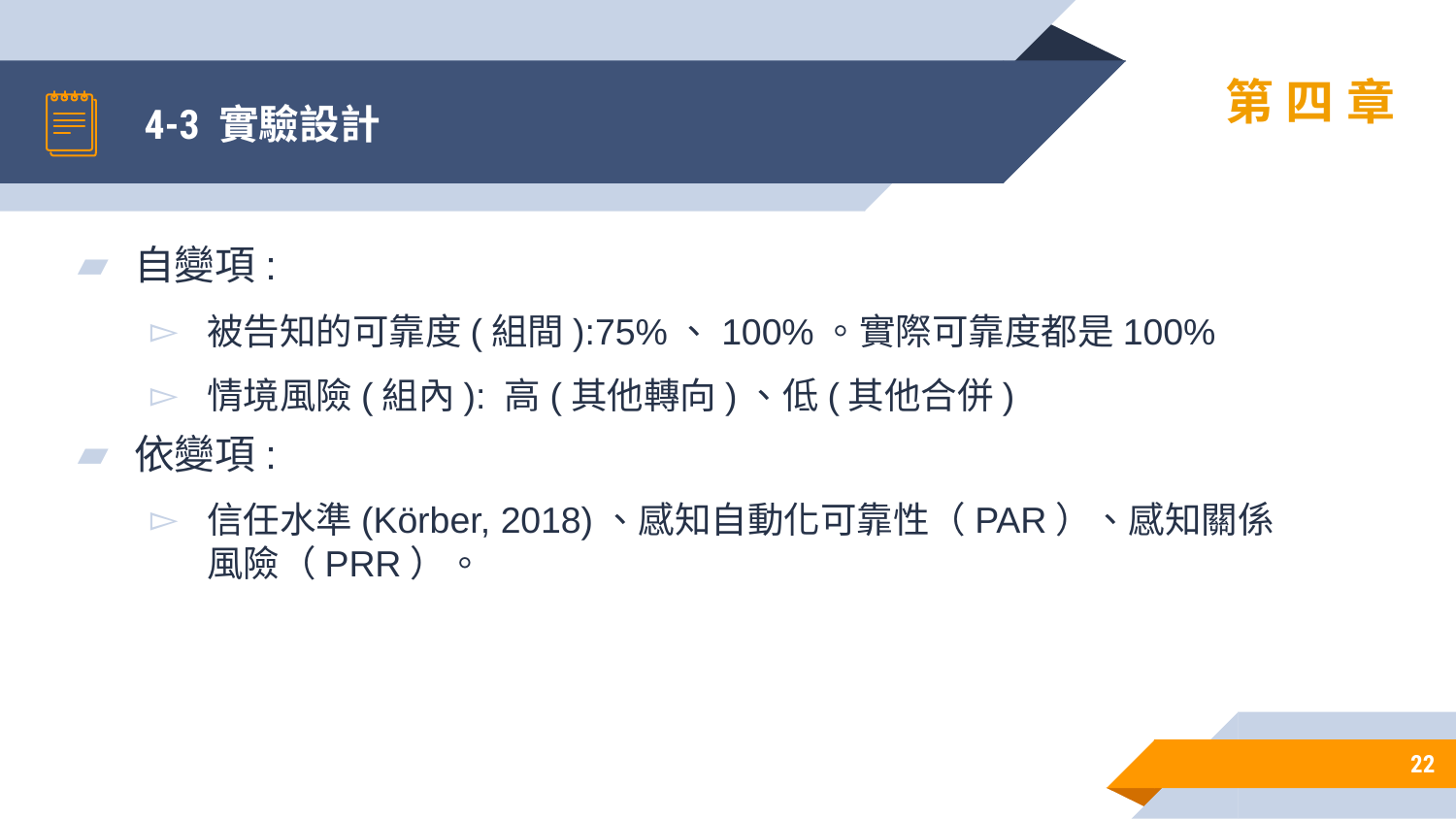

# 4-3 實驗設計
第四章

自變項:
被告知的可靠度(組間):75%、100%。實際可靠度都是100%
情境風險(組內): 高(其他轉向)、低(其他合併)
依變項:
信任水準(Körber, 2018)、感知自動化可靠性（PAR）、感知關係風險（PRR）。
22